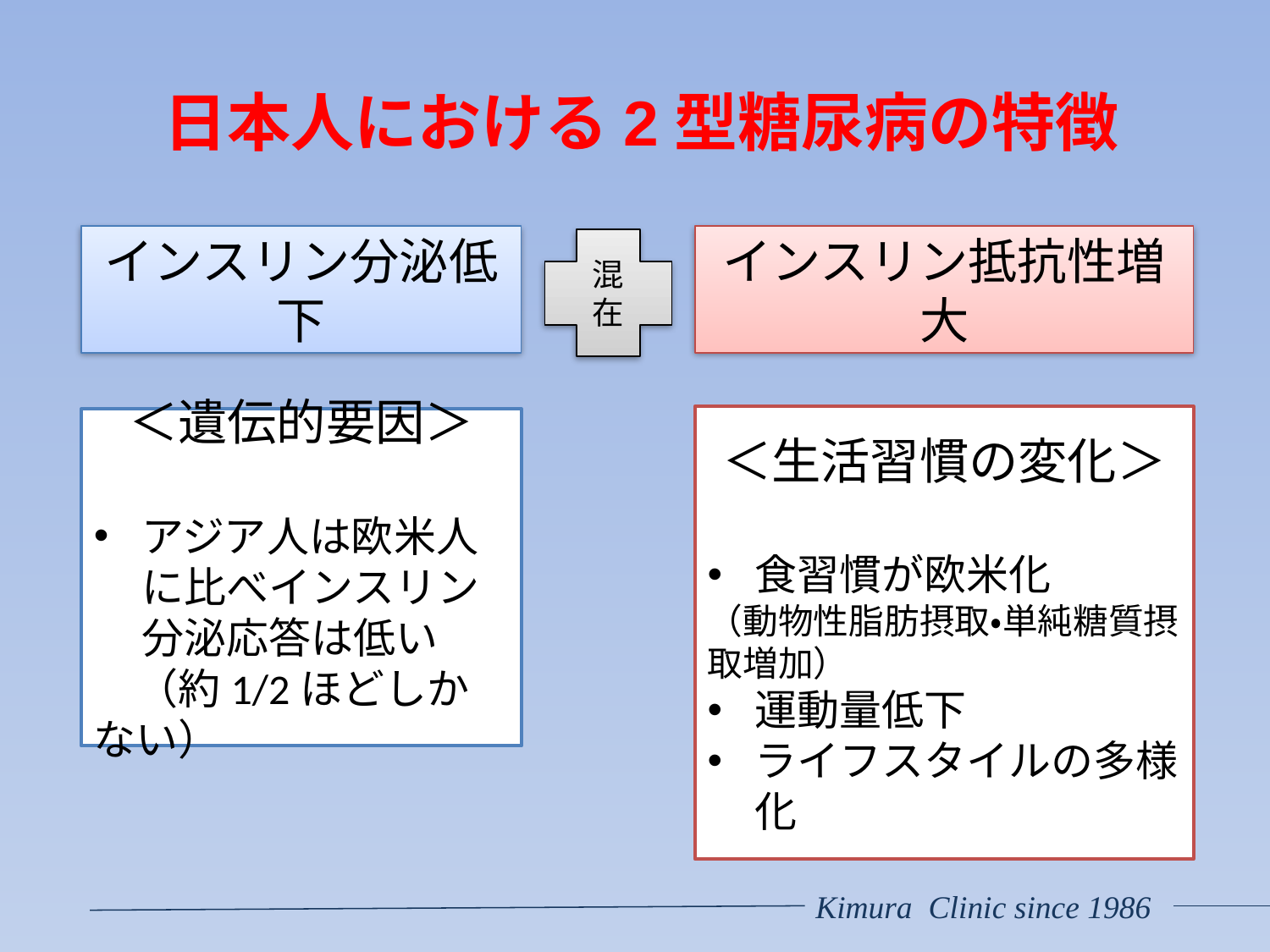

日本人における2型糖尿病の特徴
インスリン分泌低下
インスリン抵抗性増大
混在
＜生活習慣の変化＞

食習慣が欧米化
（動物性脂肪摂取・単純糖質摂取増加）
運動量低下
ライフスタイルの多様化
＜遺伝的要因＞

アジア人は欧米人に比べインスリン分泌応答は低い
　（約1/2ほどしかない）
Kimura  Clinic since 1986